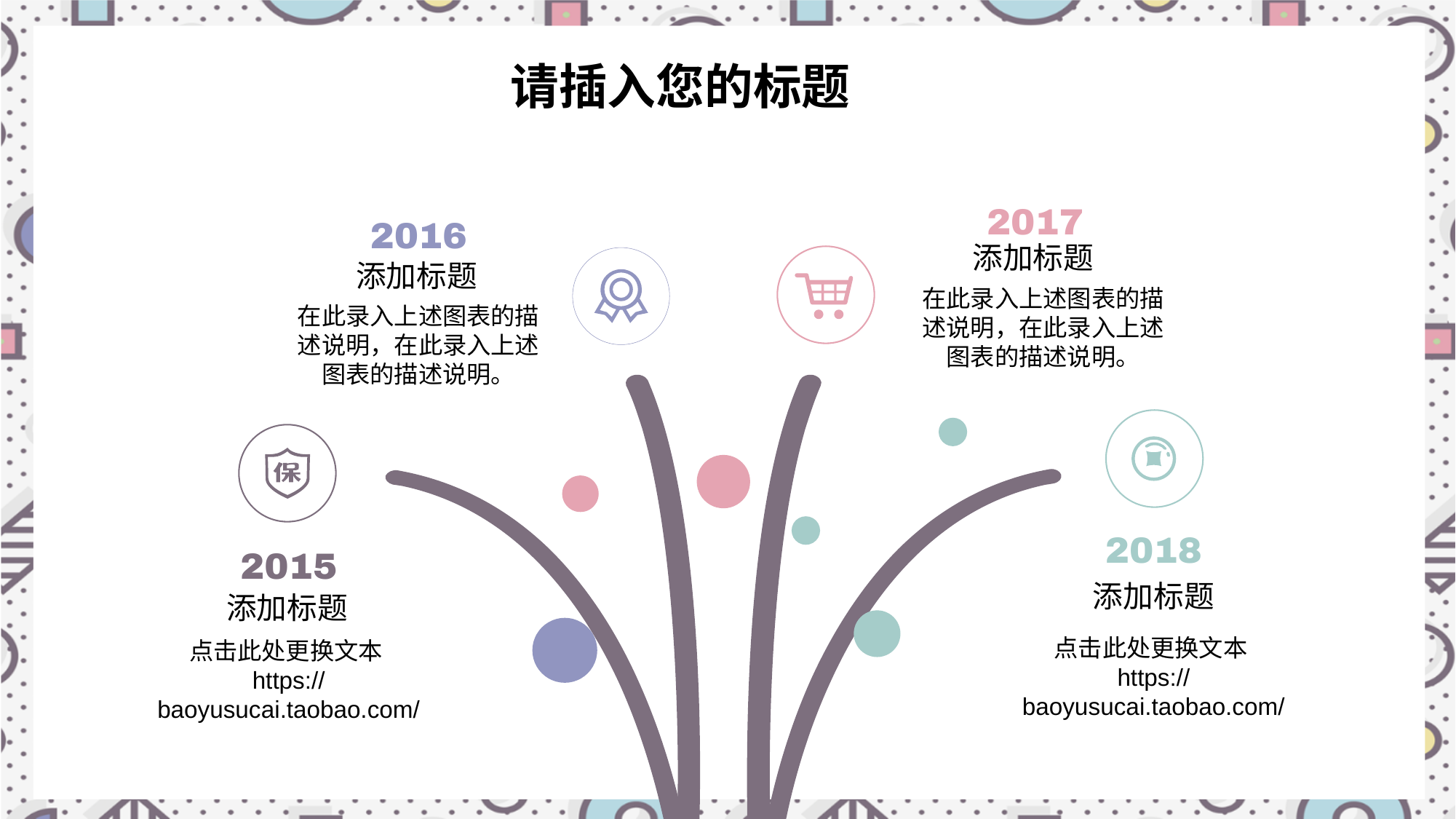

请插入您的标题
2017
添加标题
在此录入上述图表的描述说明，在此录入上述图表的描述说明。
2016
添加标题
在此录入上述图表的描述说明，在此录入上述图表的描述说明。

2018
添加标题
点击此处更换文本https://baoyusucai.taobao.com/
2015
添加标题
点击此处更换文本https://baoyusucai.taobao.com/